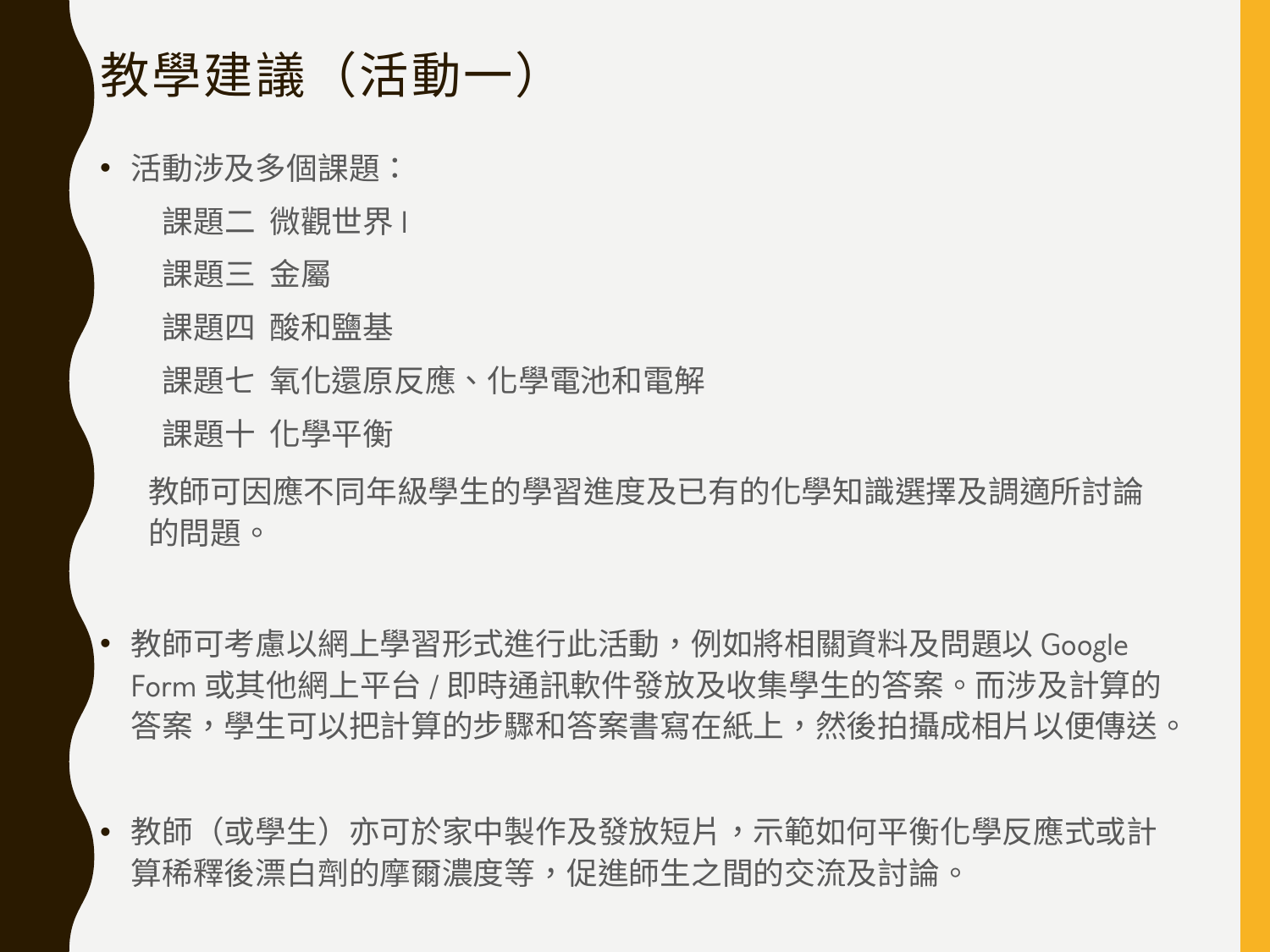

# 教學建議（活動一）
活動涉及多個課題：
課題二  微觀世界I
課題三  金屬
課題四  酸和鹽基
課題七  氧化還原反應、化學電池和電解
課題十  化學平衡
教師可因應不同年級學生的學習進度及已有的化學知識選擇及調適所討論的問題。

教師可考慮以網上學習形式進行此活動，例如將相關資料及問題以Google Form或其他網上平台/即時通訊軟件發放及收集學生的答案。而涉及計算的答案，學生可以把計算的步驟和答案書寫在紙上，然後拍攝成相片以便傳送。

教師（或學生）亦可於家中製作及發放短片，示範如何平衡化學反應式或計算稀釋後漂白劑的摩爾濃度等，促進師生之間的交流及討論。